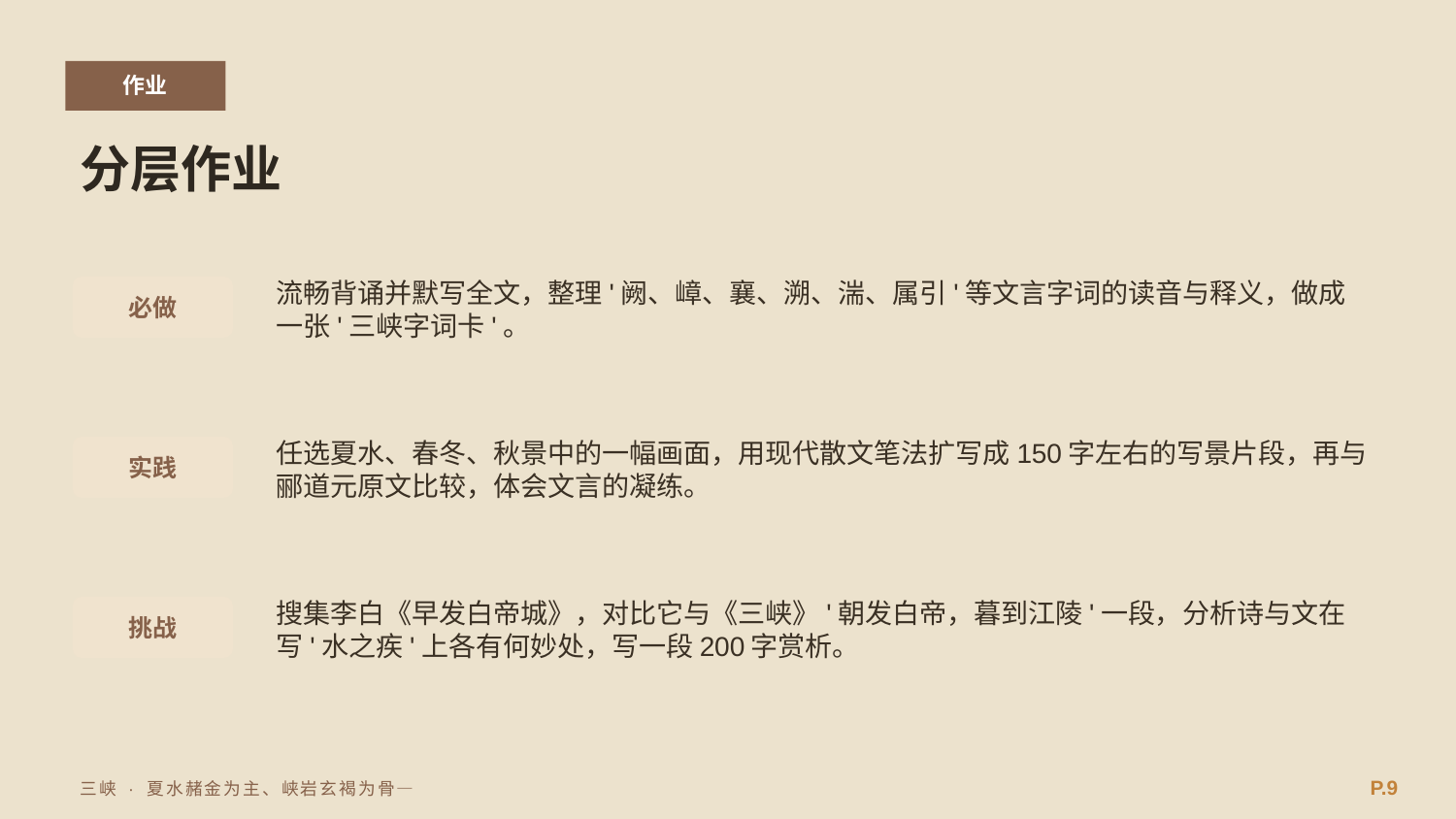

作业

分层作业
流畅背诵并默写全文，整理'阙、嶂、襄、溯、湍、属引'等文言字词的读音与释义，做成一张'三峡字词卡'。
必做

任选夏水、春冬、秋景中的一幅画面，用现代散文笔法扩写成150字左右的写景片段，再与郦道元原文比较，体会文言的凝练。
实践

搜集李白《早发白帝城》，对比它与《三峡》'朝发白帝，暮到江陵'一段，分析诗与文在写'水之疾'上各有何妙处，写一段200字赏析。
挑战

P.9
三峡 · 夏水赭金为主、峡岩玄褐为骨—